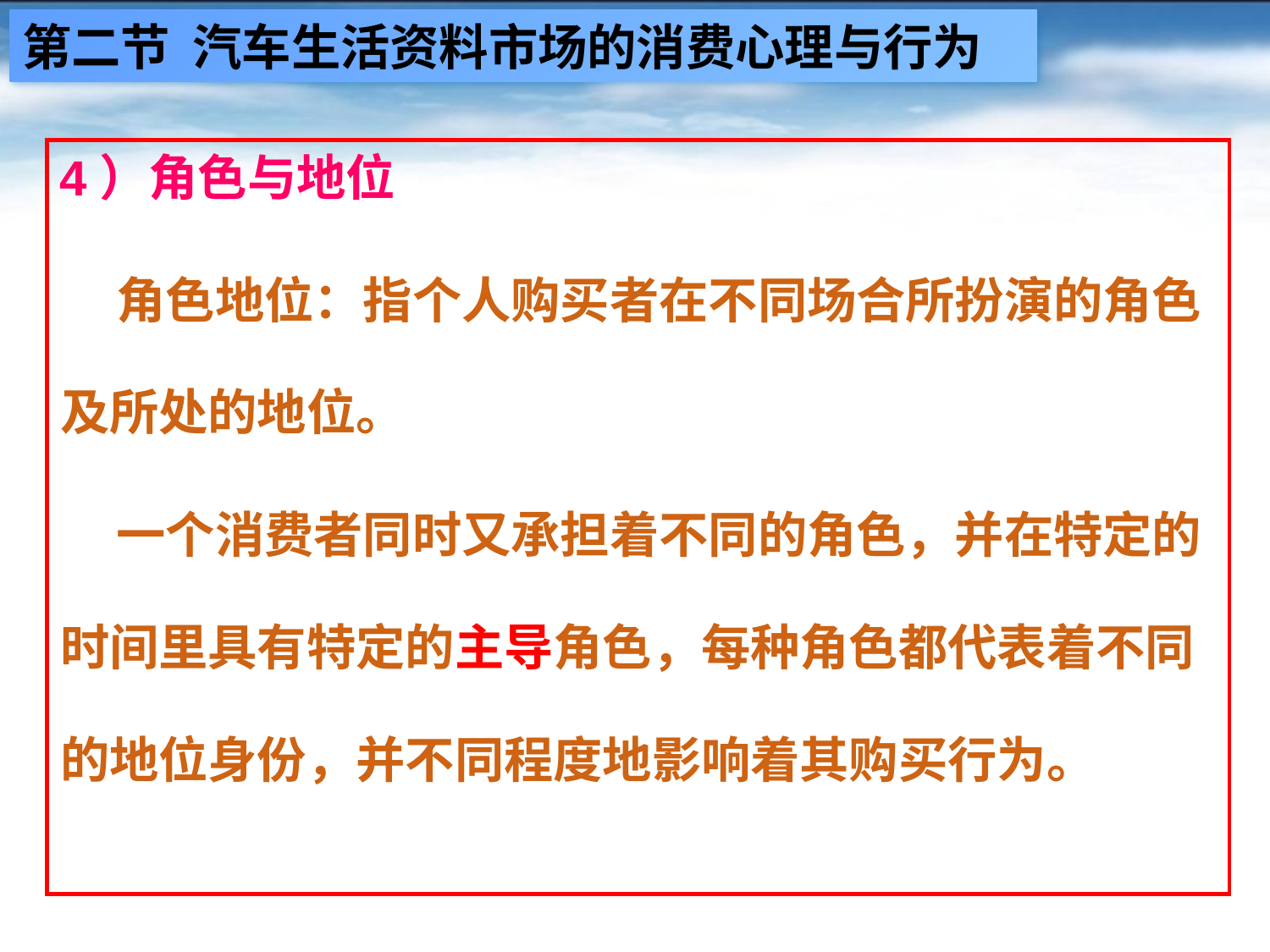

第二节  汽车生活资料市场的消费心理与行为
4）角色与地位
    角色地位：指个人购买者在不同场合所扮演的角色及所处的地位。
    一个消费者同时又承担着不同的角色，并在特定的时间里具有特定的主导角色，每种角色都代表着不同的地位身份，并不同程度地影响着其购买行为。